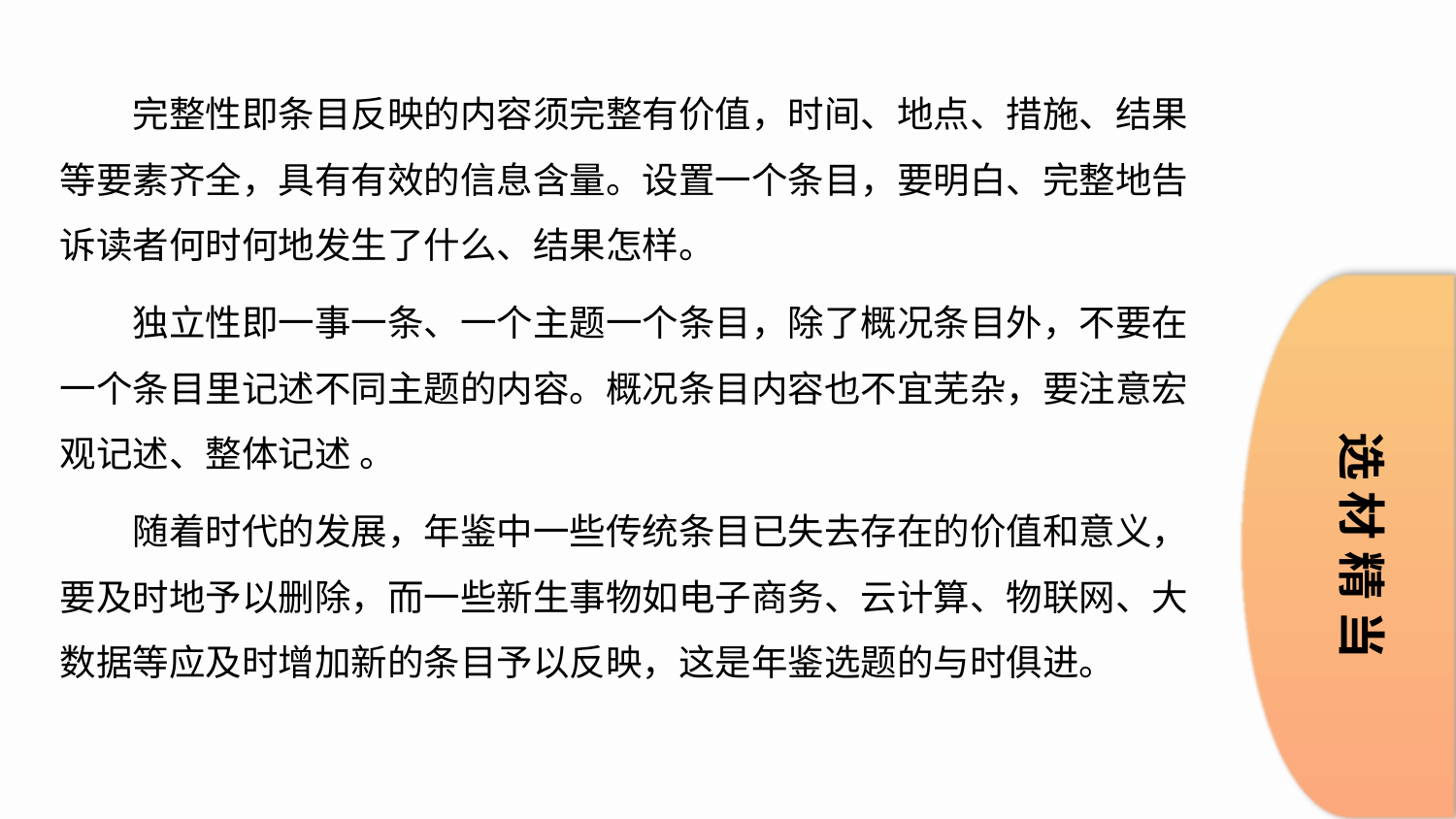

完整性即条目反映的内容须完整有价值，时间、地点、措施、结果等要素齐全，具有有效的信息含量。设置一个条目，要明白、完整地告诉读者何时何地发生了什么、结果怎样。
独立性即一事一条、一个主题一个条目，除了概况条目外，不要在一个条目里记述不同主题的内容。概况条目内容也不宜芜杂，要注意宏观记述、整体记述 。
随着时代的发展，年鉴中一些传统条目已失去存在的价值和意义，要及时地予以删除，而一些新生事物如电子商务、云计算、物联网、大数据等应及时增加新的条目予以反映，这是年鉴选题的与时俱进。
选 材 精 当